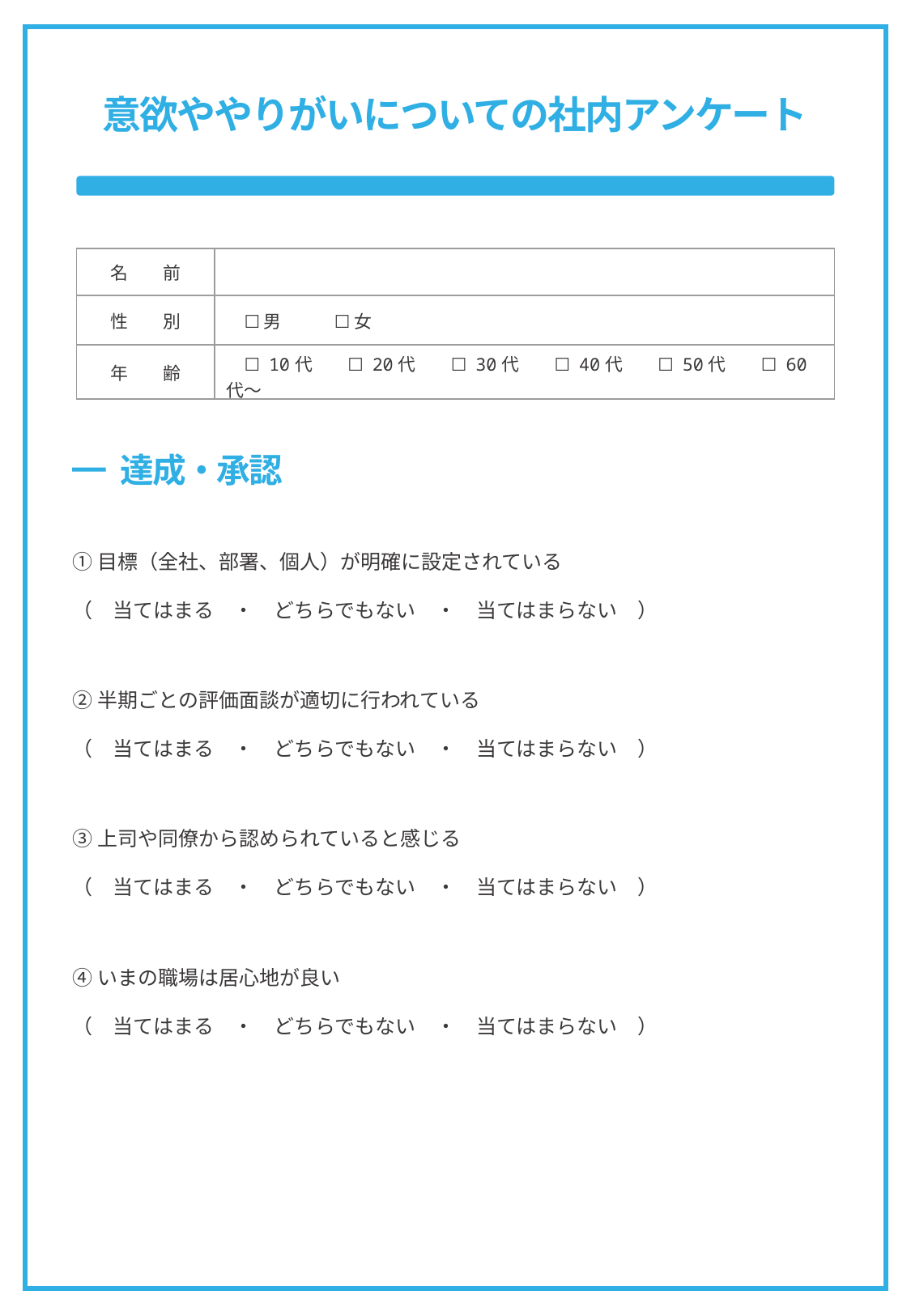

意欲ややりがいについての社内アンケート

| 名　　前 |  |
| --- | --- |
| 性　　別 | ☐ 男　　　☐ 女 |
| 年　　齢 | ☐ 10代　　☐ 20代　　☐ 30代　　☐ 40代　　☐ 50代　　☐ 60代～ |
━ 達成・承認
①目標（全社、部署、個人）が明確に設定されている

（　当てはまる　・　どちらでもない　・　当てはまらない　）
②半期ごとの評価面談が適切に行われている

（　当てはまる　・　どちらでもない　・　当てはまらない　）
③上司や同僚から認められていると感じる

（　当てはまる　・　どちらでもない　・　当てはまらない　）
④いまの職場は居心地が良い

（　当てはまる　・　どちらでもない　・　当てはまらない　）